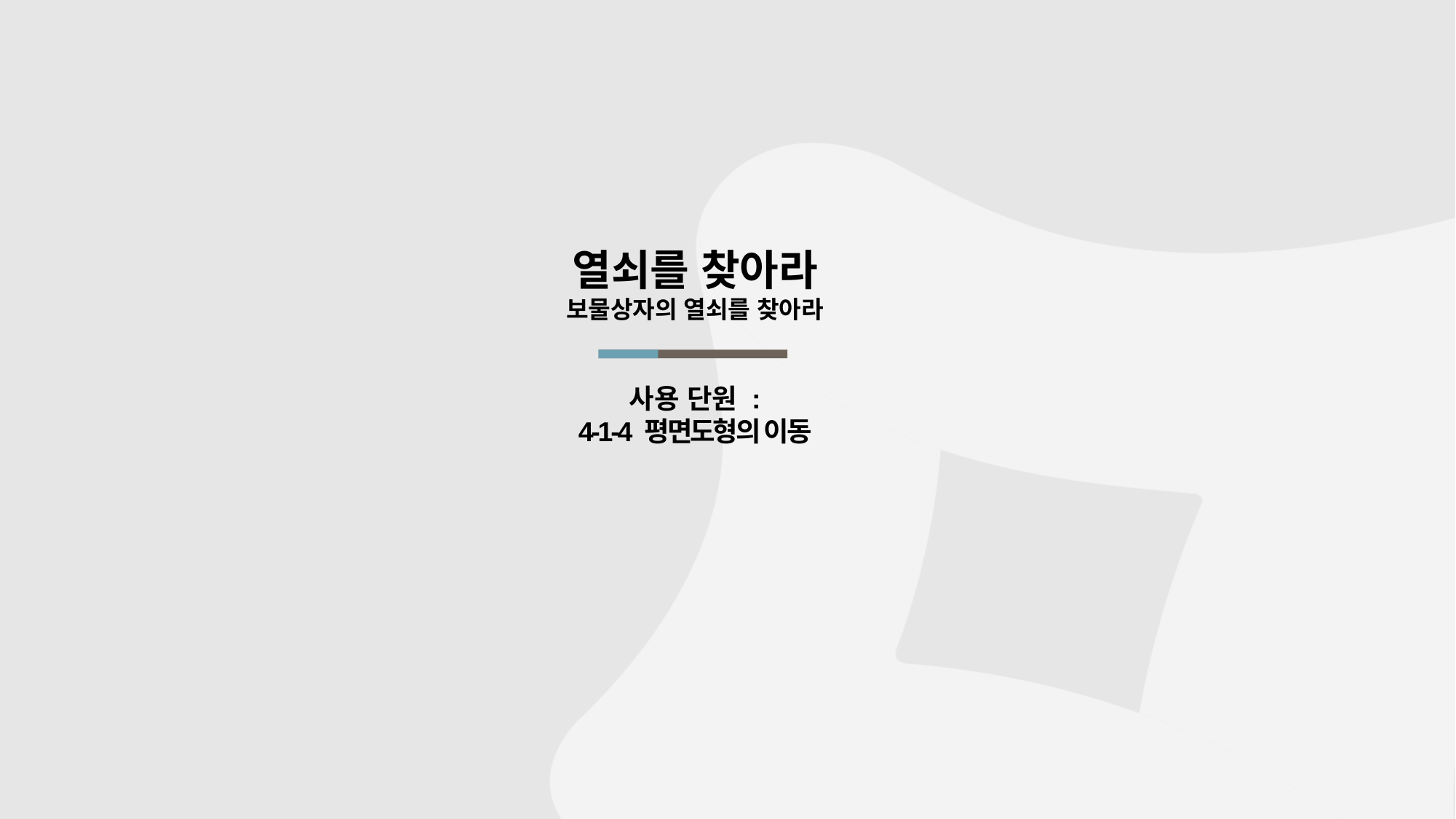

열쇠를 찾아라
보물상자의 열쇠를 찾아라
# 사용 단원 : 4-1-4 평면도형의 이동